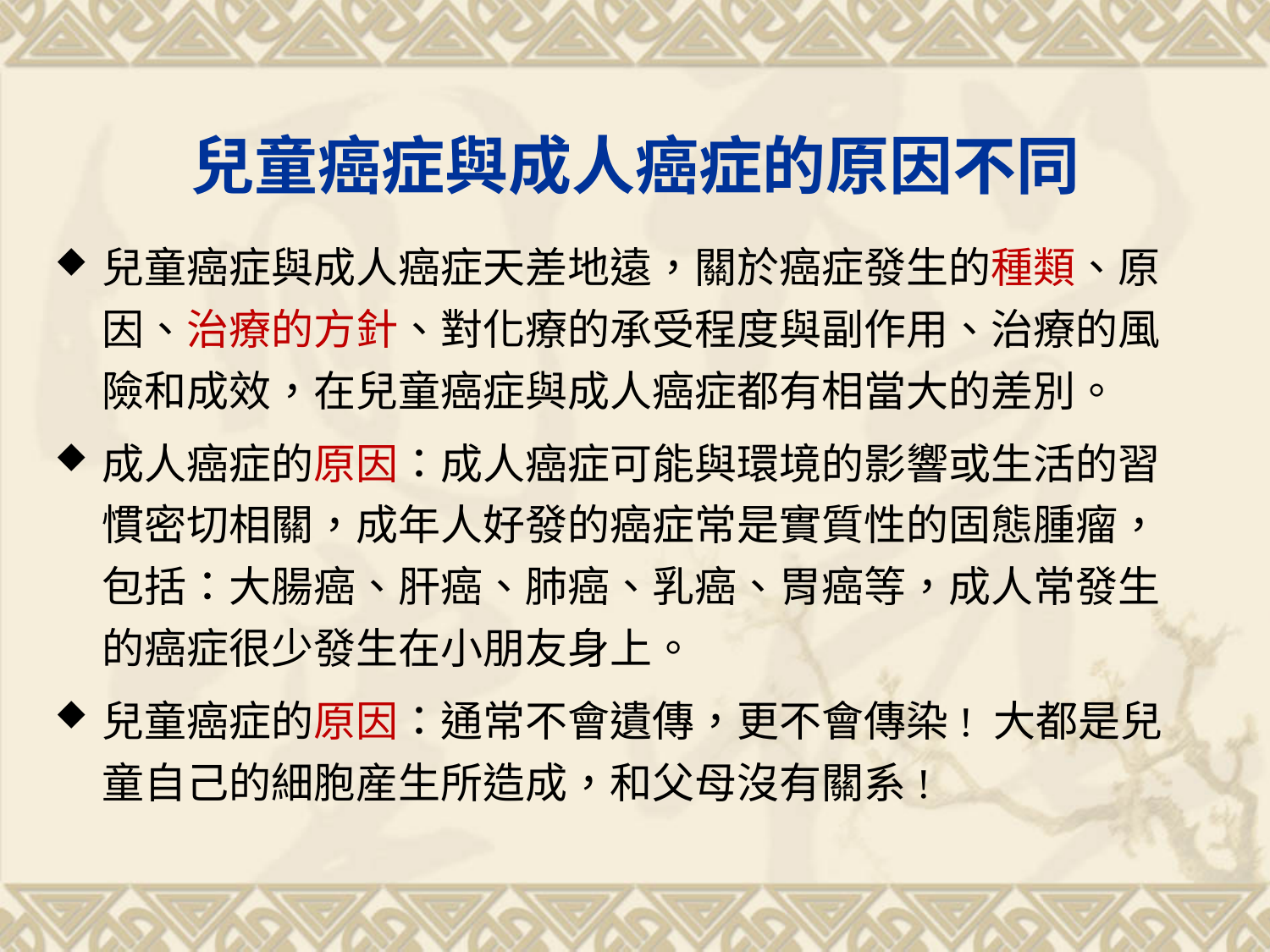

# 兒童癌症與成人癌症的原因不同
兒童癌症與成人癌症天差地遠，關於癌症發生的種類、原因、治療的方針、對化療的承受程度與副作用、治療的風險和成效，在兒童癌症與成人癌症都有相當大的差別。
成人癌症的原因：成人癌症可能與環境的影響或生活的習慣密切相關，成年人好發的癌症常是實質性的固態腫瘤， 包括：大腸癌、肝癌、肺癌、乳癌、胃癌等，成人常發生的癌症很少發生在小朋友身上。
兒童癌症的原因：通常不會遺傳，更不會傳染! 大都是兒童自己的細胞産生所造成，和父母沒有關系!